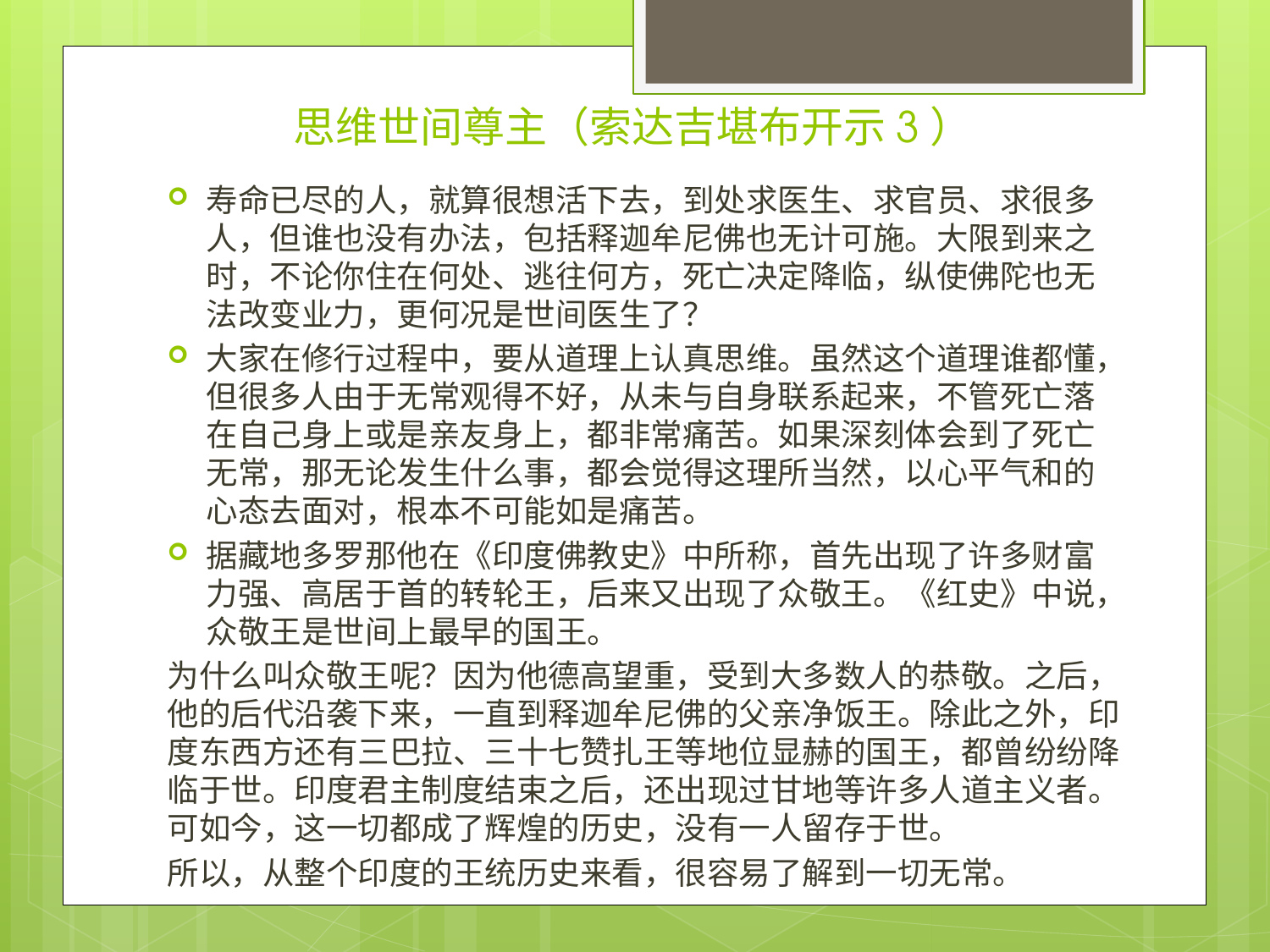

# 思维世间尊主（索达吉堪布开示3）
寿命已尽的人，就算很想活下去，到处求医生、求官员、求很多人，但谁也没有办法，包括释迦牟尼佛也无计可施。大限到来之时，不论你住在何处、逃往何方，死亡决定降临，纵使佛陀也无法改变业力，更何况是世间医生了？
大家在修行过程中，要从道理上认真思维。虽然这个道理谁都懂，但很多人由于无常观得不好，从未与自身联系起来，不管死亡落在自己身上或是亲友身上，都非常痛苦。如果深刻体会到了死亡无常，那无论发生什么事，都会觉得这理所当然，以心平气和的心态去面对，根本不可能如是痛苦。
据藏地多罗那他在《印度佛教史》中所称，首先出现了许多财富力强、高居于首的转轮王，后来又出现了众敬王。《红史》中说，众敬王是世间上最早的国王。
为什么叫众敬王呢？因为他德高望重，受到大多数人的恭敬。之后，他的后代沿袭下来，一直到释迦牟尼佛的父亲净饭王。除此之外，印度东西方还有三巴拉、三十七赞扎王等地位显赫的国王，都曾纷纷降临于世。印度君主制度结束之后，还出现过甘地等许多人道主义者。可如今，这一切都成了辉煌的历史，没有一人留存于世。
所以，从整个印度的王统历史来看，很容易了解到一切无常。